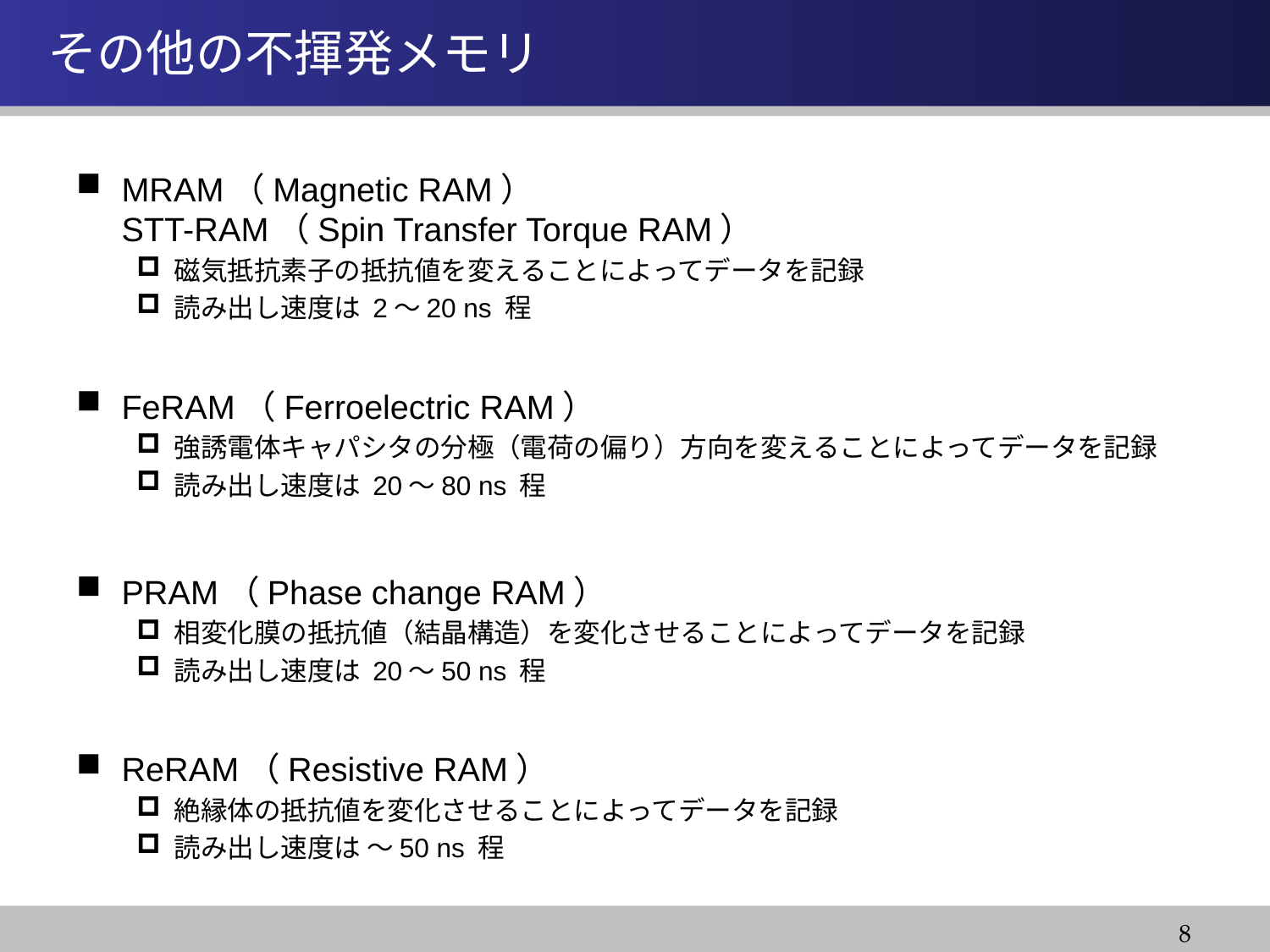

情報システム基盤学基礎１
# その他の不揮発メモリ
MRAM（Magnetic RAM）
STT-RAM（Spin Transfer Torque RAM）
磁気抵抗素子の抵抗値を変えることによってデータを記録
読み出し速度は 2～20 ns 程

FeRAM（Ferroelectric RAM）
強誘電体キャパシタの分極（電荷の偏り）方向を変えることによってデータを記録
読み出し速度は 20～80 ns 程

PRAM（Phase change RAM）
相変化膜の抵抗値（結晶構造）を変化させることによってデータを記録
読み出し速度は 20～50 ns 程

ReRAM（Resistive RAM）
絶縁体の抵抗値を変化させることによってデータを記録
読み出し速度は ～50 ns 程
8